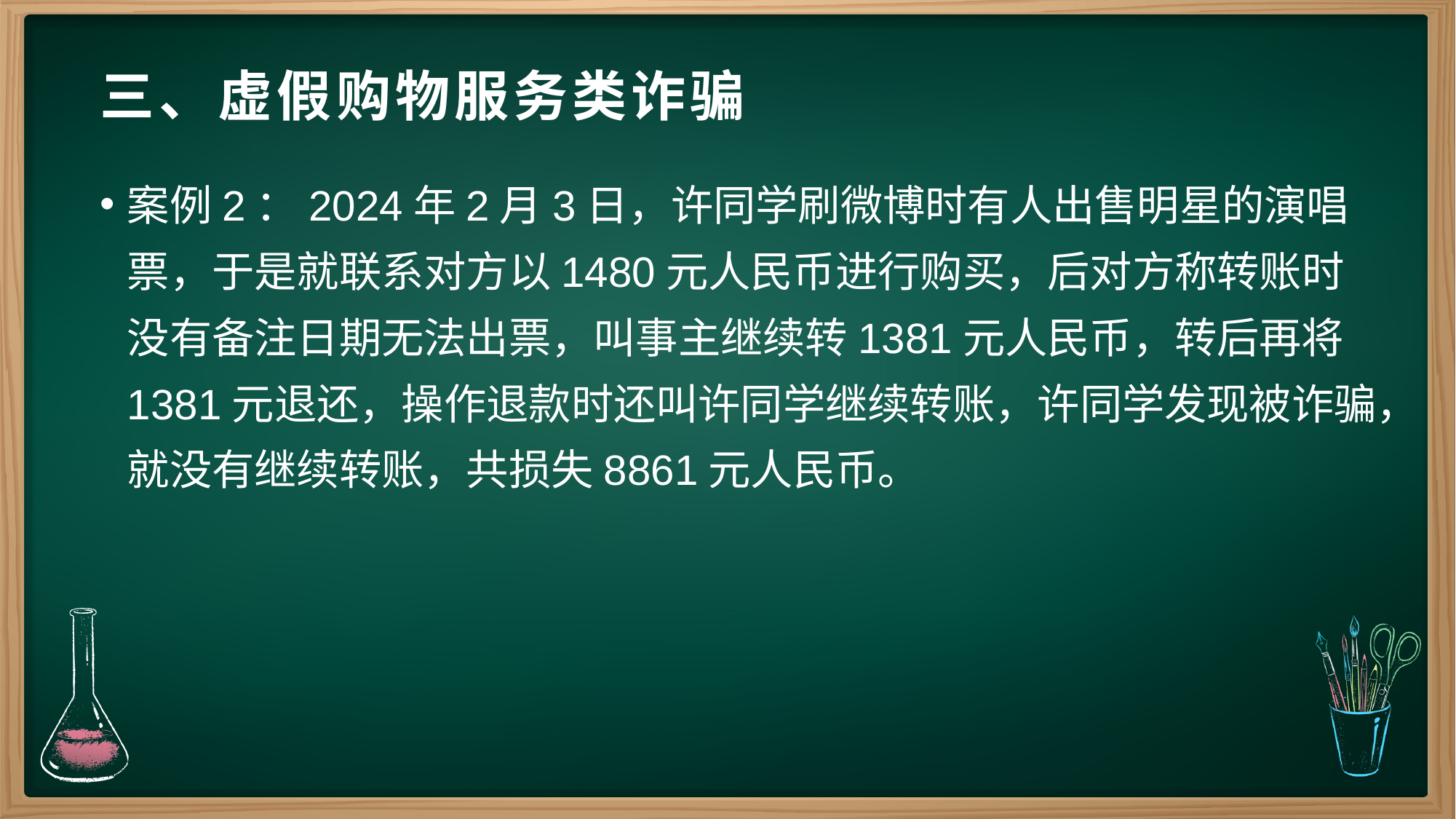

# 三、虚假购物服务类诈骗
案例2：2024年2月3日，许同学刷微博时有人出售明星的演唱票，于是就联系对方以1480元人民币进行购买，后对方称转账时没有备注日期无法出票，叫事主继续转1381元人民币，转后再将1381元退还，操作退款时还叫许同学继续转账，许同学发现被诈骗，就没有继续转账，共损失8861元人民币。